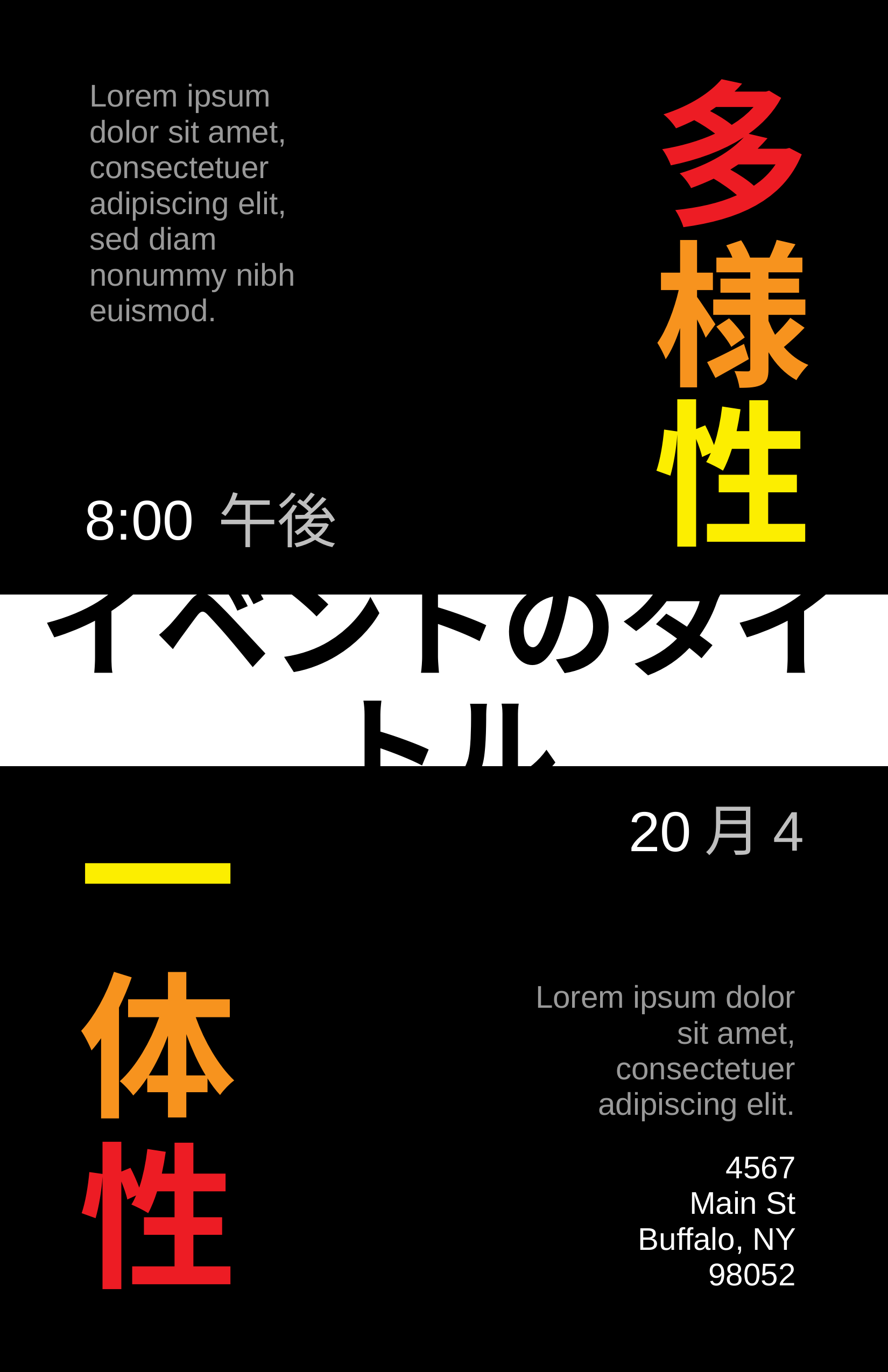

Lorem ipsum dolor sit amet, consectetuer adipiscing elit, sed diam nonummy nibh euismod.
# 多
様
性
8:00
午後
イベントのタイトル
一
20
月4
Lorem ipsum dolor sit amet, consectetuer adipiscing elit.
体
性
4567
 Main St Buffalo, NY 98052